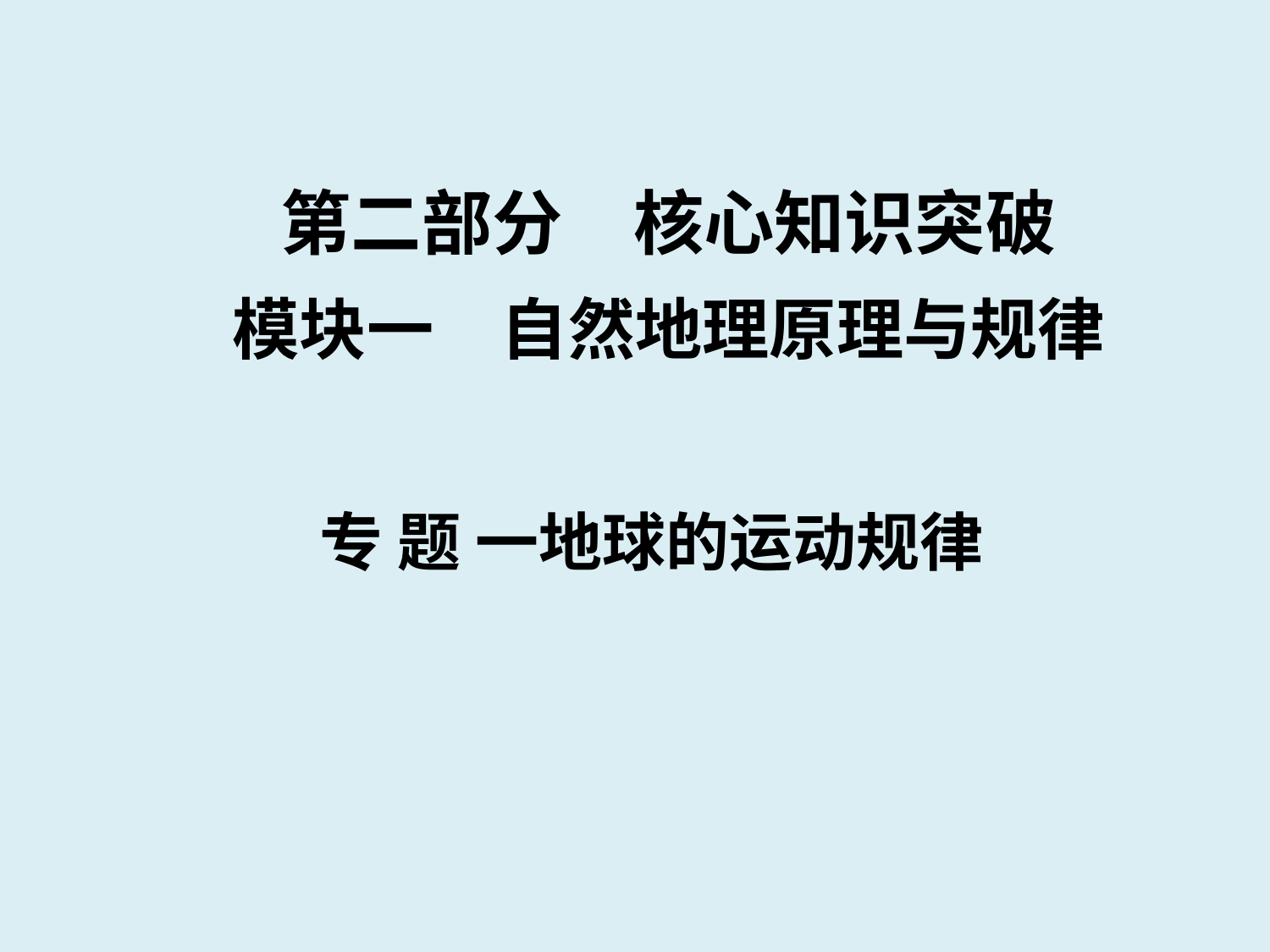

# 第二部分　核心知识突破
模块一　自然地理原理与规律
专 题 一地球的运动规律